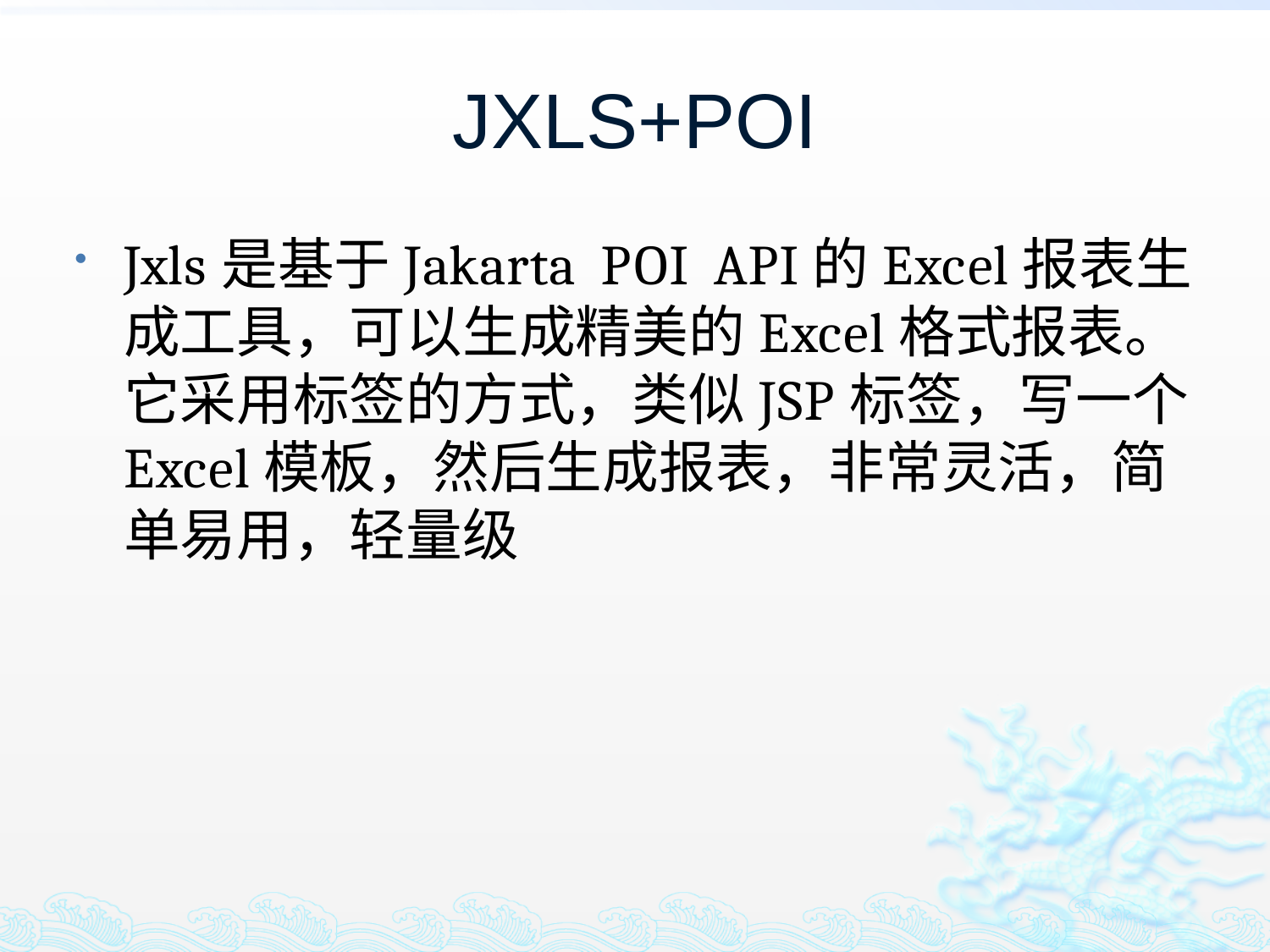

# JXLS+POI
Jxls是基于Jakarta  POI  API的Excel报表生成工具，可以生成精美的Excel格式报表。它采用标签的方式，类似JSP标签，写一个Excel模板，然后生成报表，非常灵活，简单易用，轻量级